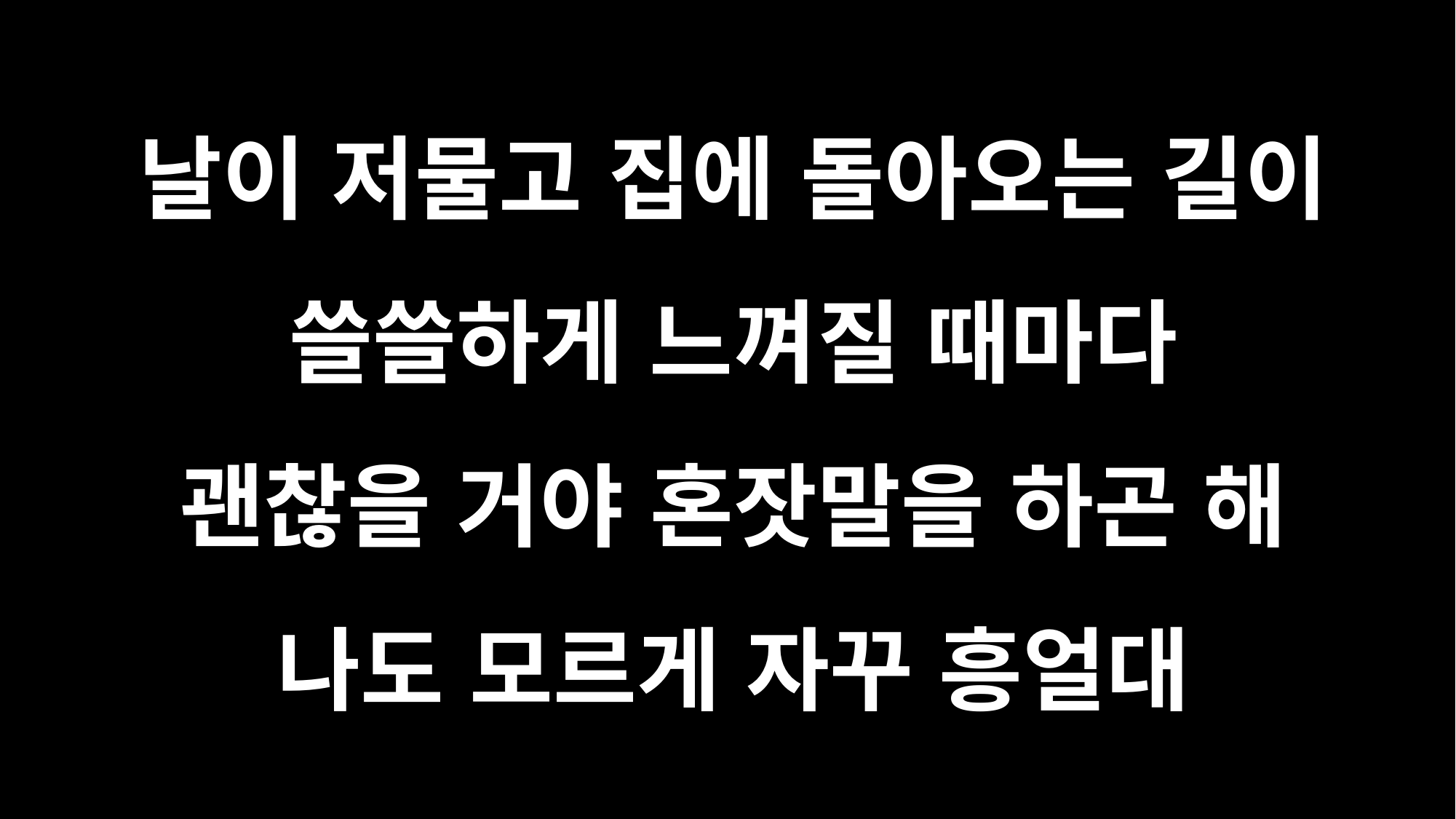

날이 저물고 집에 돌아오는 길이
쓸쓸하게 느껴질 때마다
괜찮을 거야 혼잣말을 하곤 해
나도 모르게 자꾸 흥얼대